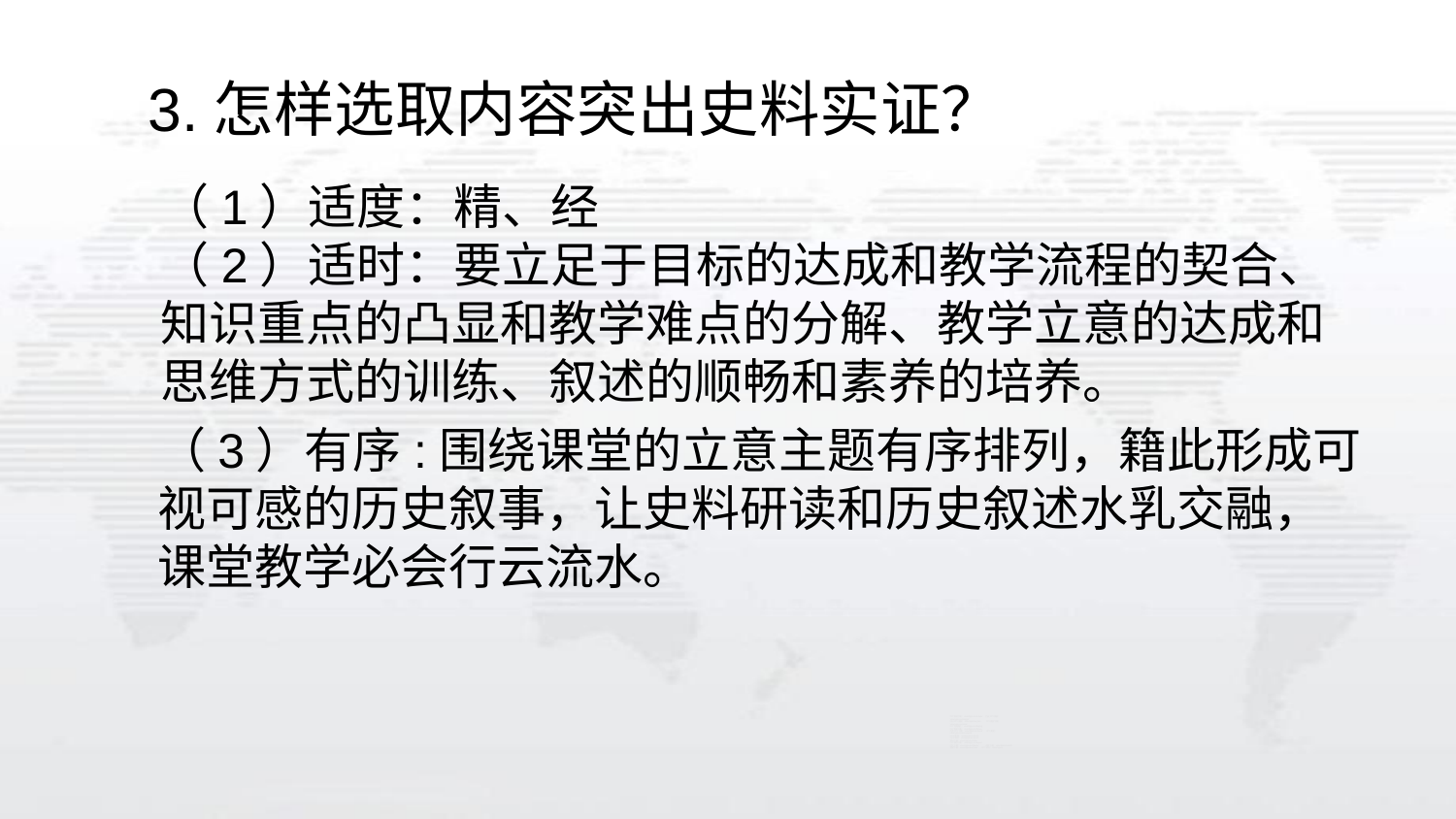

3.怎样选取内容突出史料实证？
（1）适度：精、经
（2）适时：要立足于目标的达成和教学流程的契合、知识重点的凸显和教学难点的分解、教学立意的达成和思维方式的训练、叙述的顺畅和素养的培养。
（3）有序:围绕课堂的立意主题有序排列，籍此形成可视可感的历史叙事，让史料研读和历史叙述水乳交融，课堂教学必会行云流水。